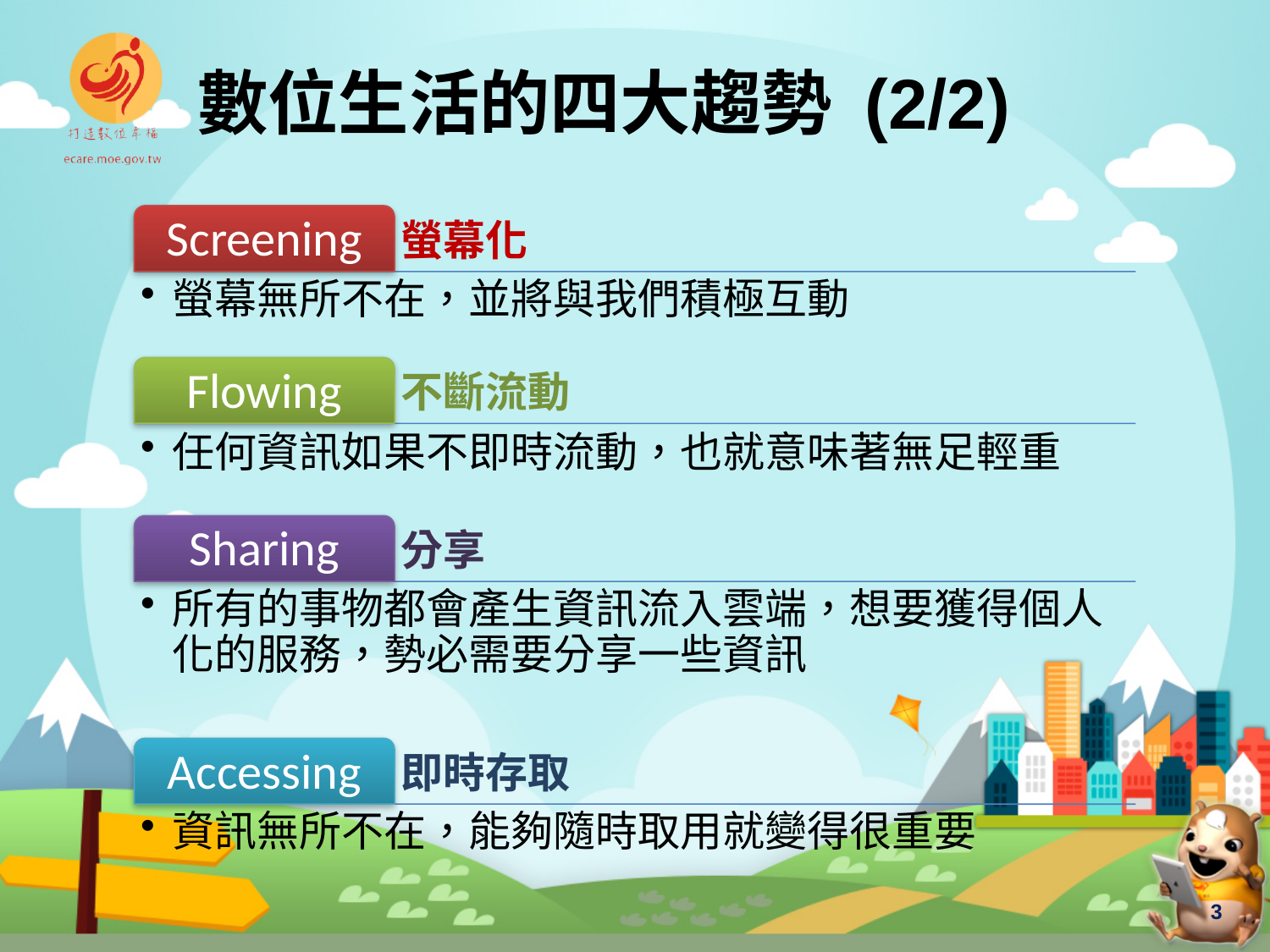

# 數位生活的四大趨勢 (2/2)
螢幕化
Screening
螢幕無所不在，並將與我們積極互動
不斷流動
Flowing
任何資訊如果不即時流動，也就意味著無足輕重
分享
Sharing
所有的事物都會產生資訊流入雲端，想要獲得個人化的服務，勢必需要分享一些資訊
即時存取
Accessing
資訊無所不在，能夠隨時取用就變得很重要
3